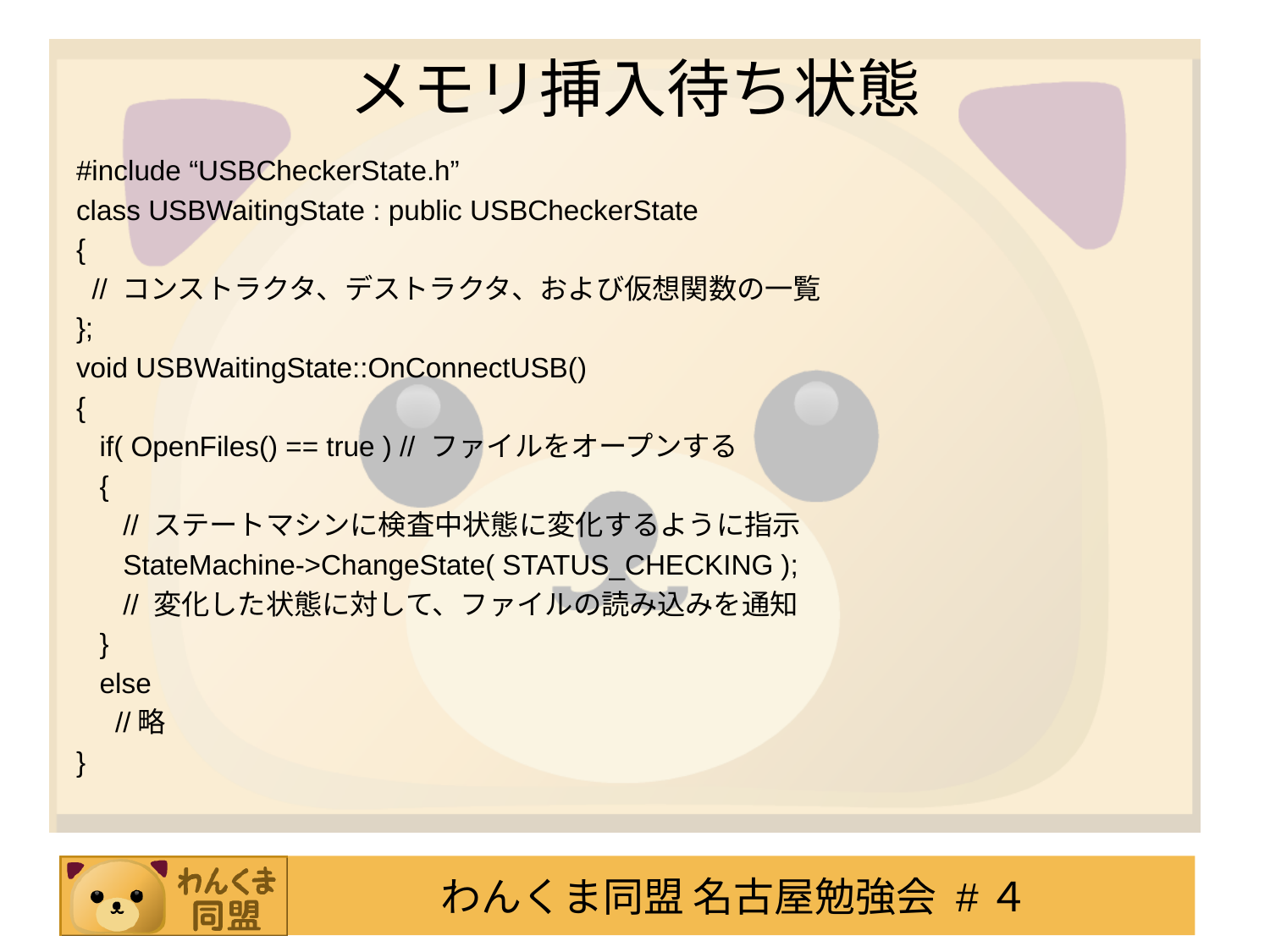

# メモリ挿入待ち状態
#include “USBCheckerState.h”
class USBWaitingState : public USBCheckerState
{
  // コンストラクタ、デストラクタ、および仮想関数の一覧
};
void USBWaitingState::OnConnectUSB()
{
   if( OpenFiles() == true ) // ファイルをオープンする
   {
      // ステートマシンに検査中状態に変化するように指示
      StateMachine->ChangeState( STATUS_CHECKING );
      // 変化した状態に対して、ファイルの読み込みを通知
   }
   else
     //略
}